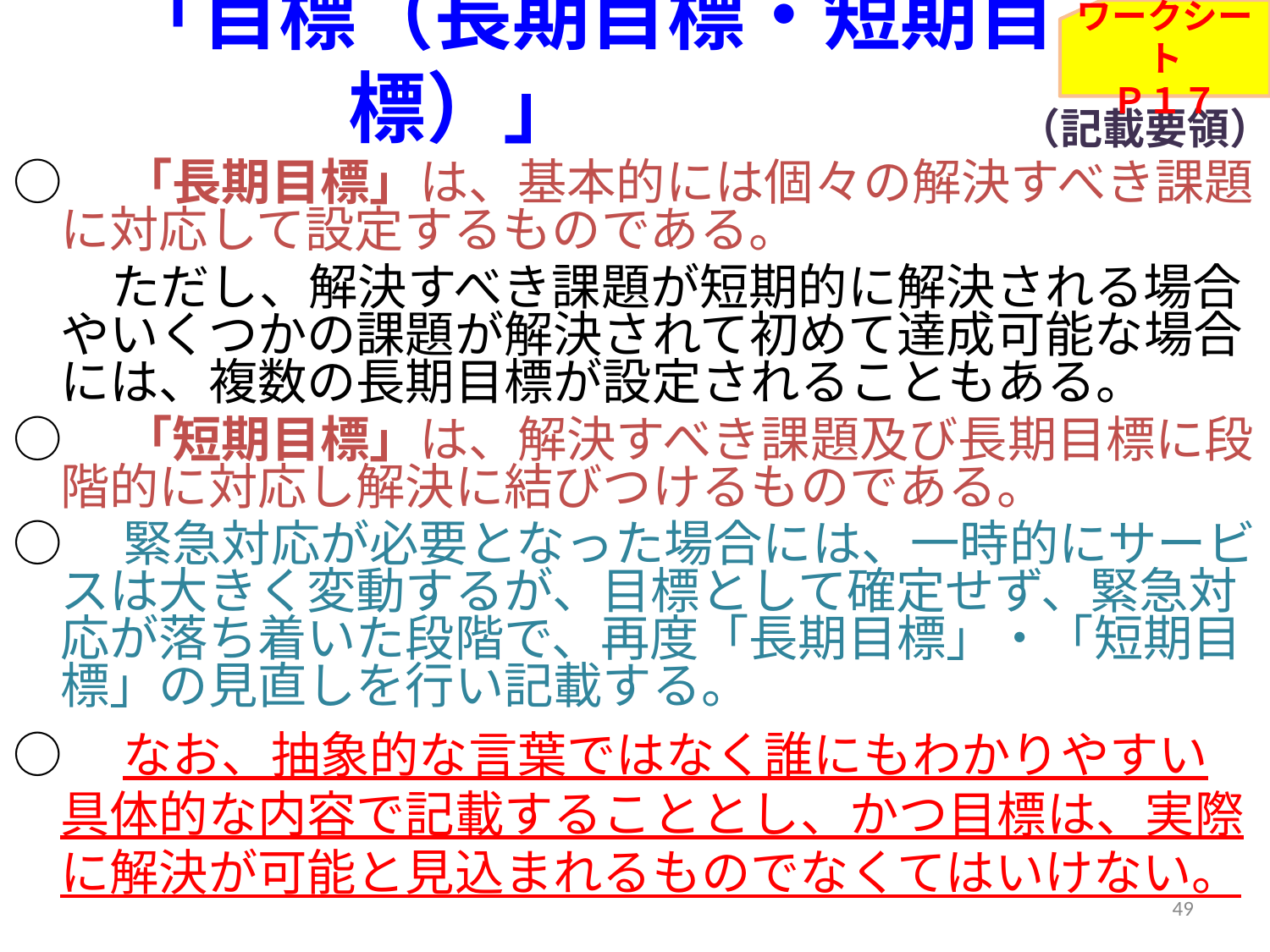

# 「目標（長期目標・短期目標）」
ワークシート
Ｐ１７
（記載要領）
○　「長期目標」は、基本的には個々の解決すべき課題に対応して設定するものである。
　　ただし、解決すべき課題が短期的に解決される場合やいくつかの課題が解決されて初めて達成可能な場合には、複数の長期目標が設定されることもある。
○　「短期目標」は、解決すべき課題及び長期目標に段階的に対応し解決に結びつけるものである。
○　緊急対応が必要となった場合には、一時的にサービスは大きく変動するが、目標として確定せず、緊急対応が落ち着いた段階で、再度「長期目標」・「短期目標」の見直しを行い記載する。
○　なお、抽象的な言葉ではなく誰にもわかりやすい具体的な内容で記載することとし、かつ目標は、実際に解決が可能と見込まれるものでなくてはいけない。
49